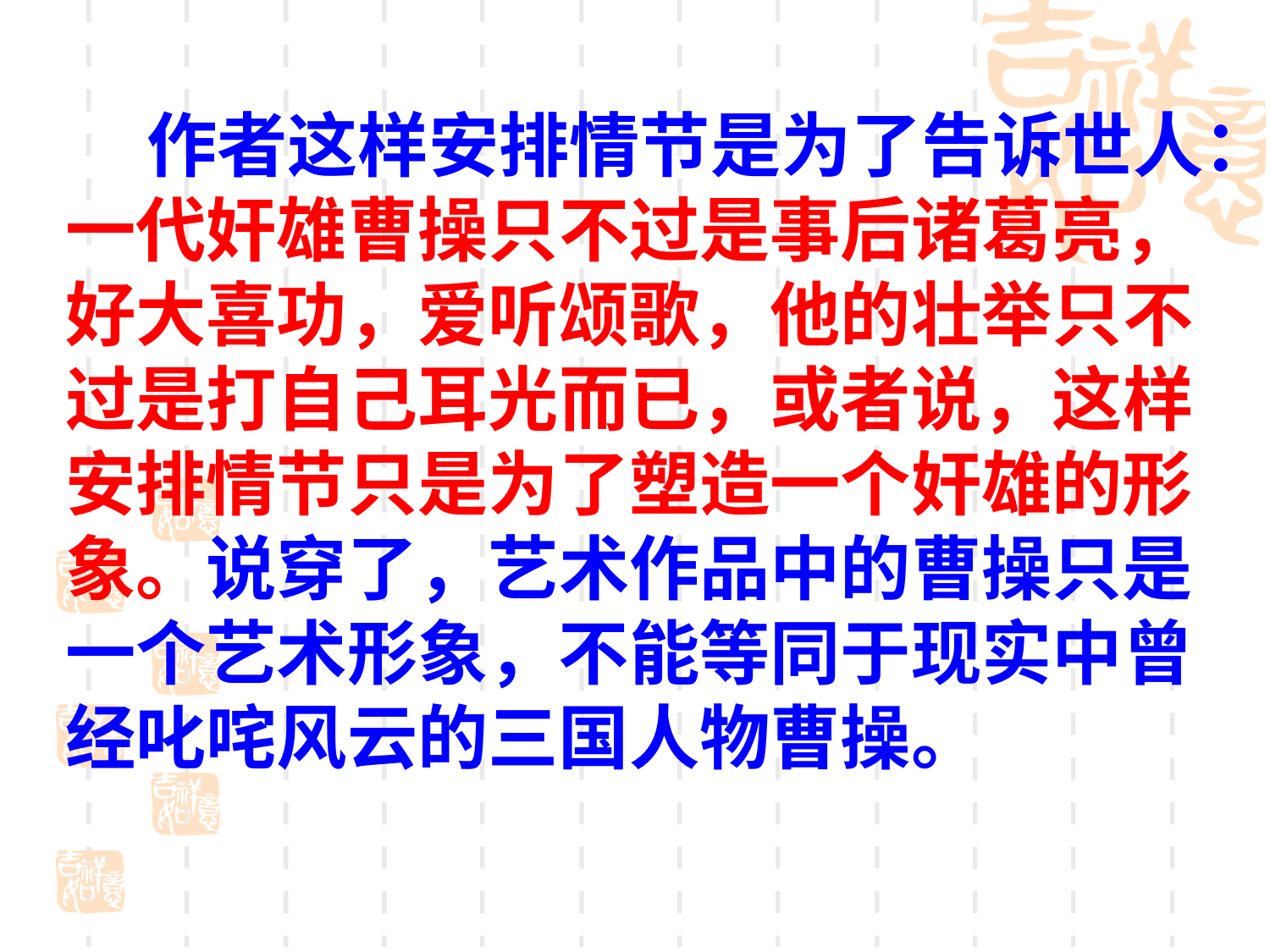

# 作者这样安排情节是为了告诉世人：一代奸雄曹操只不过是事后诸葛亮，好大喜功，爱听颂歌，他的壮举只不过是打自己耳光而已，或者说，这样安排情节只是为了塑造一个奸雄的形象。说穿了，艺术作品中的曹操只是一个艺术形象，不能等同于现实中曾经叱咤风云的三国人物曹操。